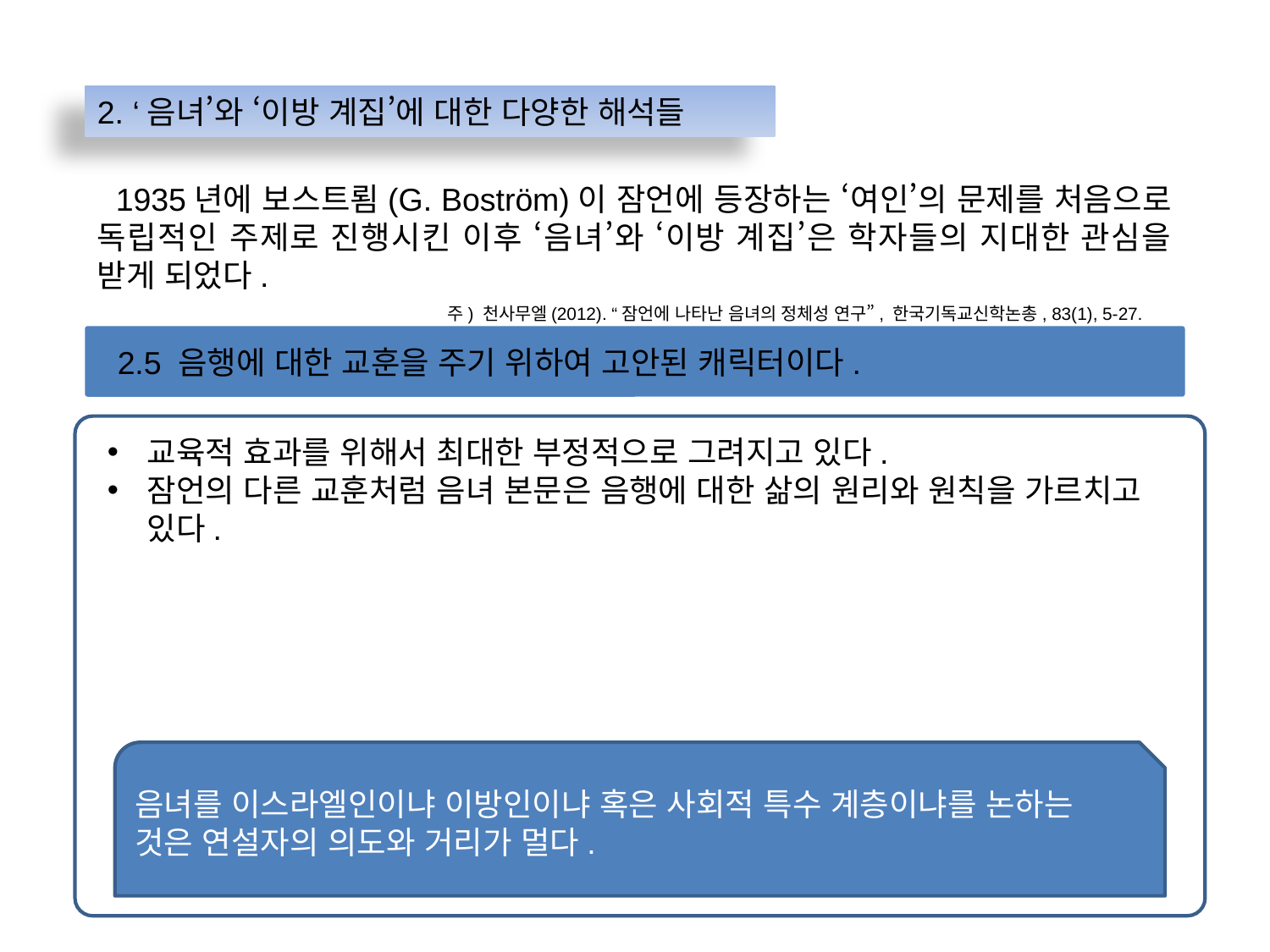

2. ‘음녀’와 ‘이방 계집’에 대한 다양한 해석들

  1935년에 보스트룀(G. Boström)이 잠언에 등장하는 ‘여인’의 문제를 처음으로 독립적인 주제로 진행시킨 이후 ‘음녀’와 ‘이방 계집’은 학자들의 지대한 관심을 받게 되었다.
주) 천사무엘(2012). “잠언에 나타난 음녀의 정체성 연구”, 한국기독교신학논총, 83(1), 5-27.

2.5 음행에 대한 교훈을 주기 위하여 고안된 캐릭터이다.

교육적 효과를 위해서 최대한 부정적으로 그려지고 있다.
잠언의 다른 교훈처럼 음녀 본문은 음행에 대한 삶의 원리와 원칙을 가르치고 있다.
음녀를 이스라엘인이냐 이방인이냐 혹은 사회적 특수 계층이냐를 논하는 것은 연설자의 의도와 거리가 멀다.